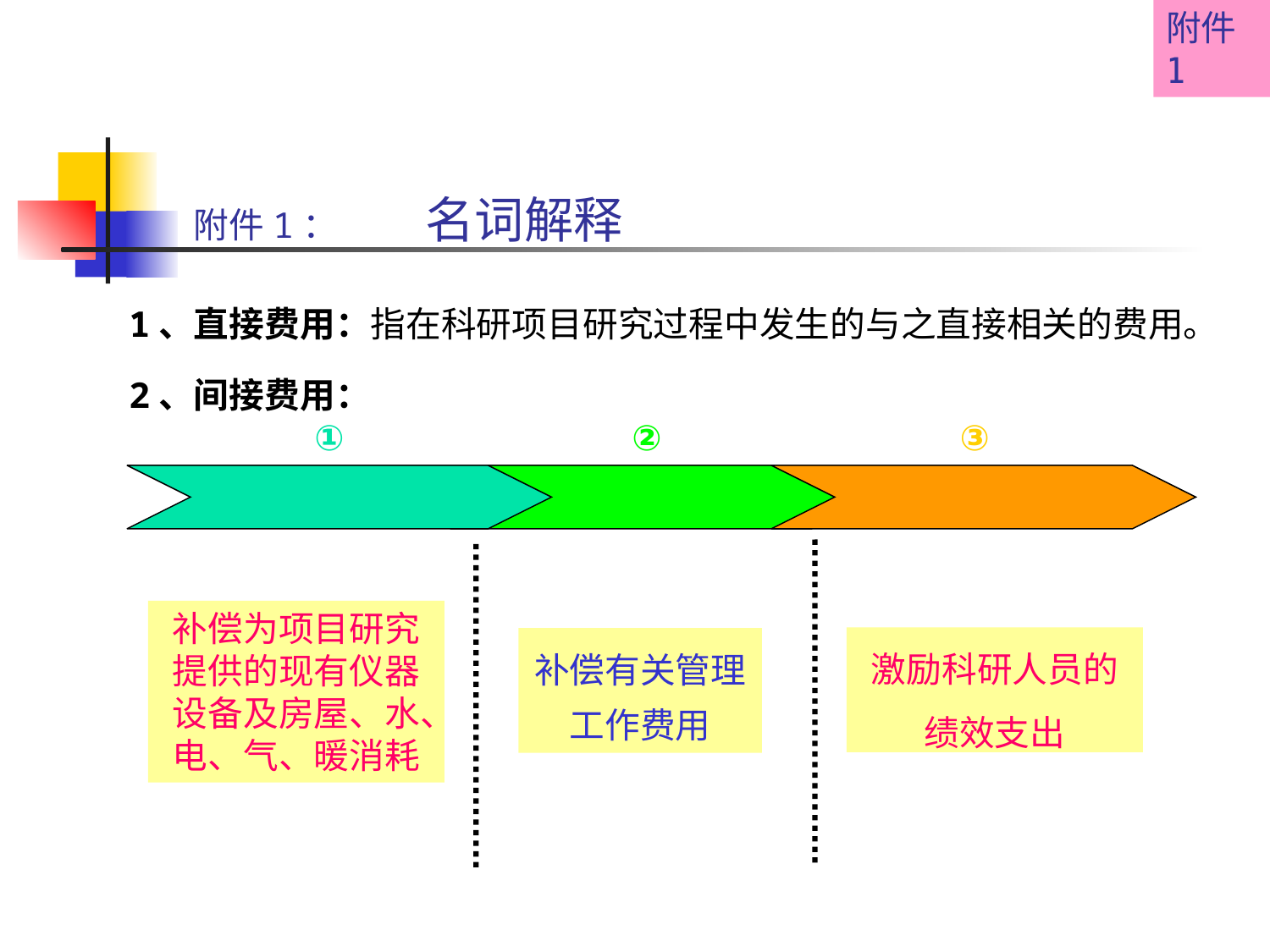

附件1
附件1：        名词解释
1、直接费用：指在科研项目研究过程中发生的与之直接相关的费用。
2、间接费用：
①
②
③

补偿为项目研究提供的现有仪器设备及房屋、水、电、气、暖消耗
激励科研人员的绩效支出
补偿有关管理工作费用